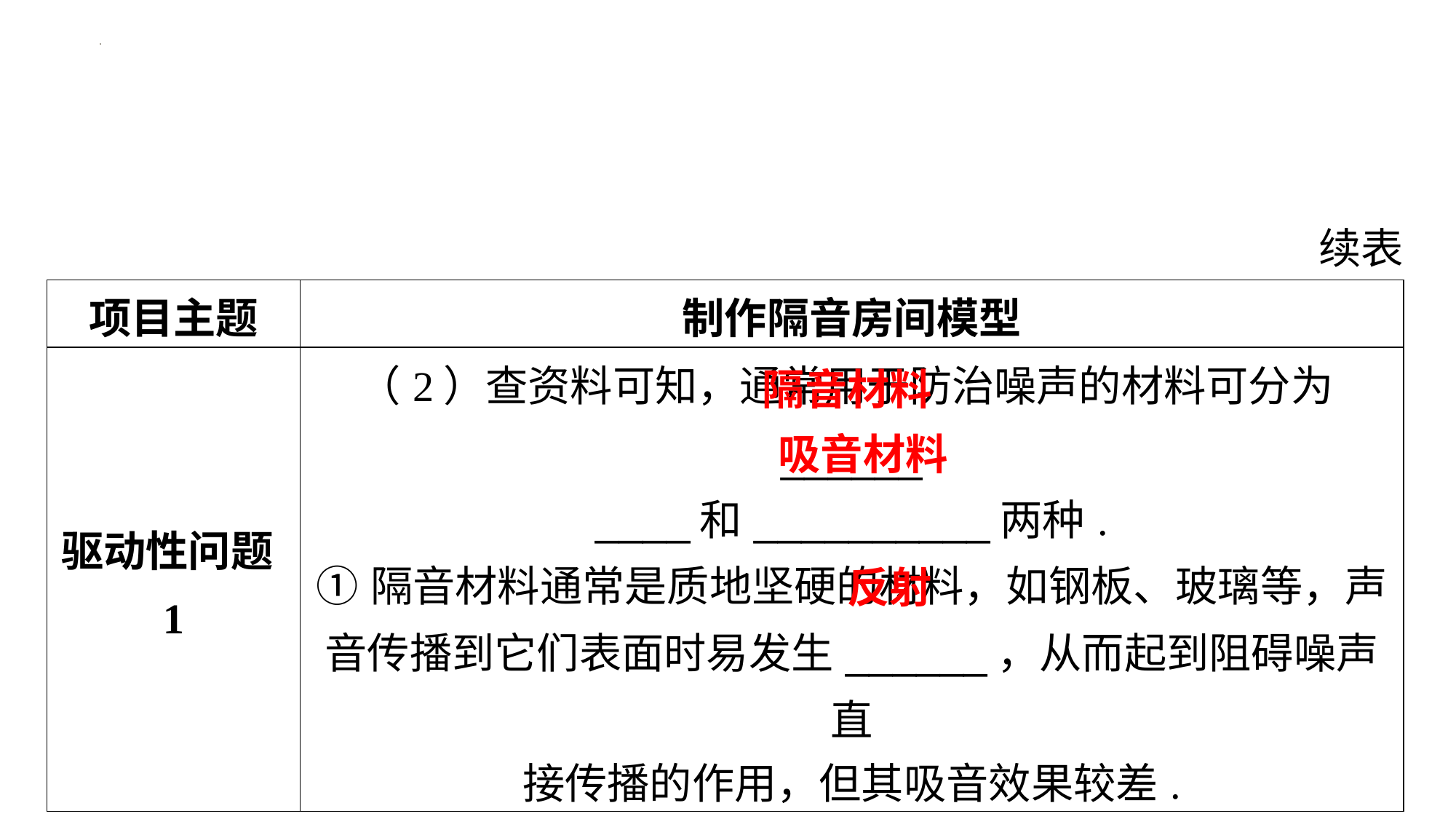

续表
| 项目主题 | 制作隔音房间模型 |
| --- | --- |
| 驱动性问题1 | （2）查资料可知，通常用于防治噪声的材料可分为\_\_\_\_\_\_ \_\_\_\_和\_\_\_\_\_\_\_\_\_\_两种. ①隔音材料通常是质地坚硬的材料，如钢板、玻璃等，声 音传播到它们表面时易发生\_\_\_\_\_\_，从而起到阻碍噪声直 接传播的作用，但其吸音效果较差. |
                                              隔音材料
吸音材料
反射